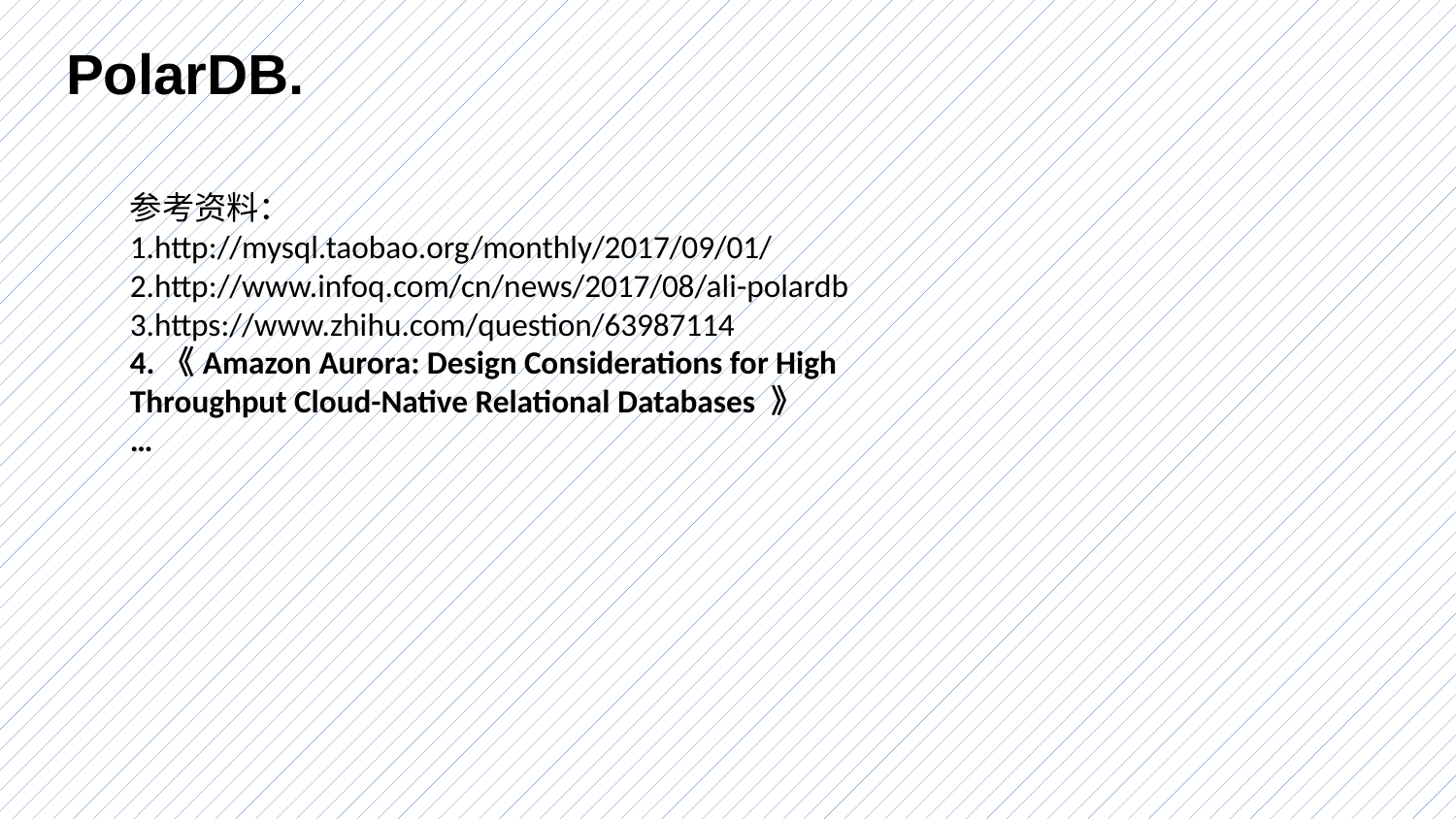

# PolarDB.

参考资料：
1.http://mysql.taobao.org/monthly/2017/09/01/
2.http://www.infoq.com/cn/news/2017/08/ali-polardb
3.https://www.zhihu.com/question/63987114
4.《Amazon Aurora: Design Considerations for High
Throughput Cloud-Native Relational Databases 》
…